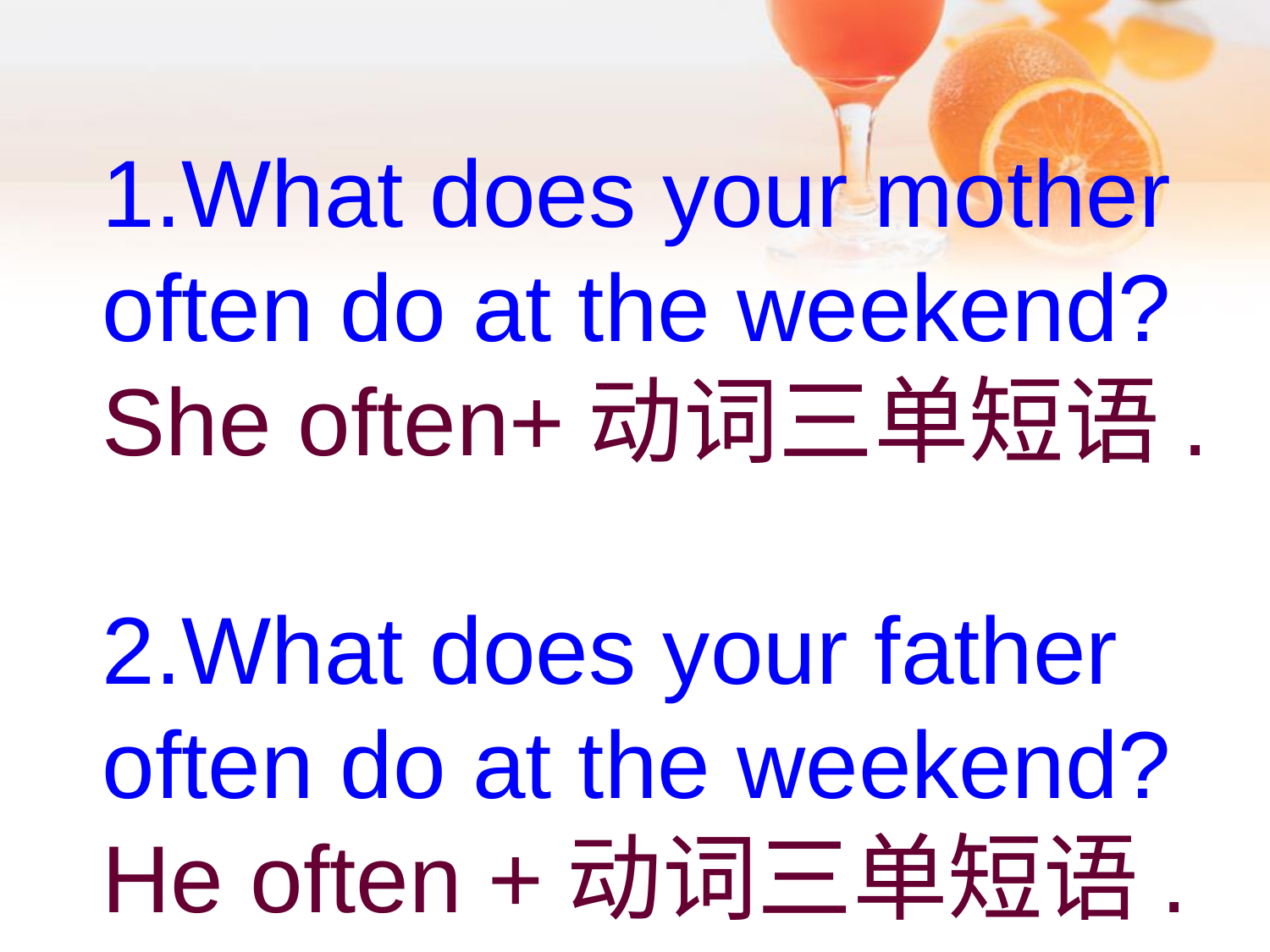

# 1.What does your mother often do at the weekend? She often+动词三单短语. 2.What does your father often do at the weekend? He often +动词三单短语.